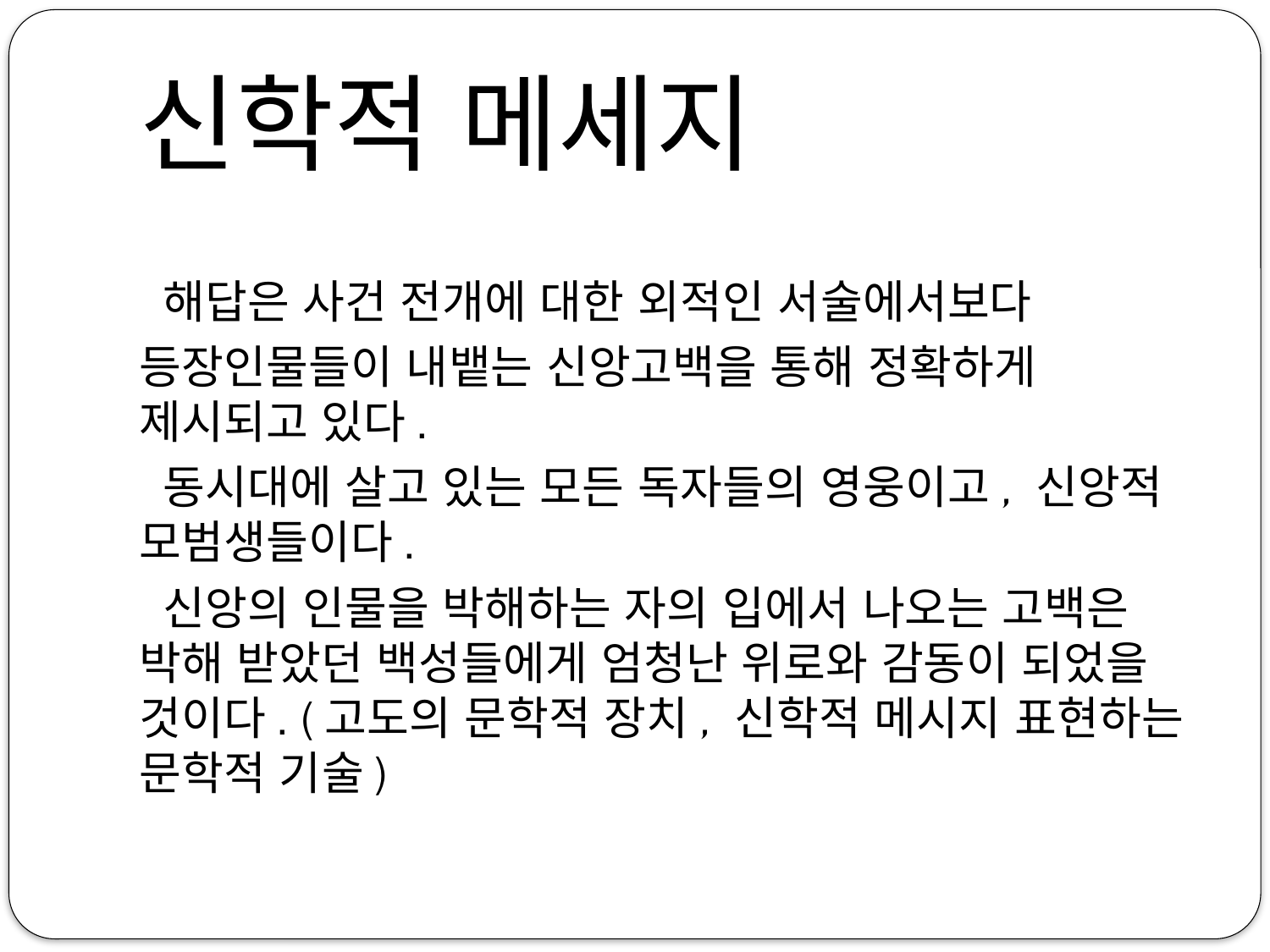

# 신학적 메세지

 해답은 사건 전개에 대한 외적인 서술에서보다
등장인물들이 내뱉는 신앙고백을 통해 정확하게 제시되고 있다.
 동시대에 살고 있는 모든 독자들의 영웅이고, 신앙적 모범생들이다.
 신앙의 인물을 박해하는 자의 입에서 나오는 고백은 박해 받았던 백성들에게 엄청난 위로와 감동이 되었을 것이다. (고도의 문학적 장치, 신학적 메시지 표현하는 문학적 기술)